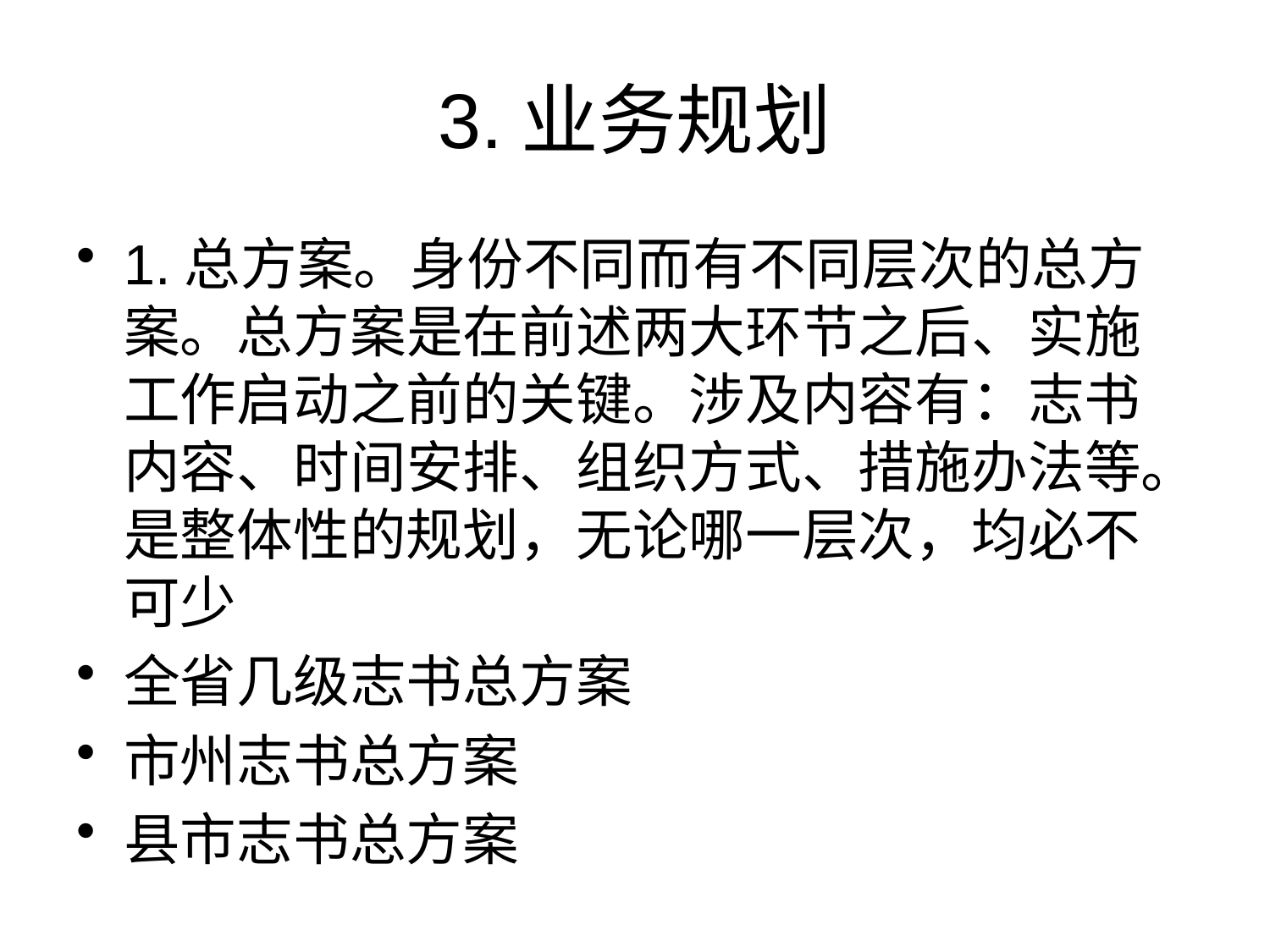

# 3.业务规划
1.总方案。身份不同而有不同层次的总方案。总方案是在前述两大环节之后、实施工作启动之前的关键。涉及内容有：志书内容、时间安排、组织方式、措施办法等。是整体性的规划，无论哪一层次，均必不可少
全省几级志书总方案
市州志书总方案
县市志书总方案